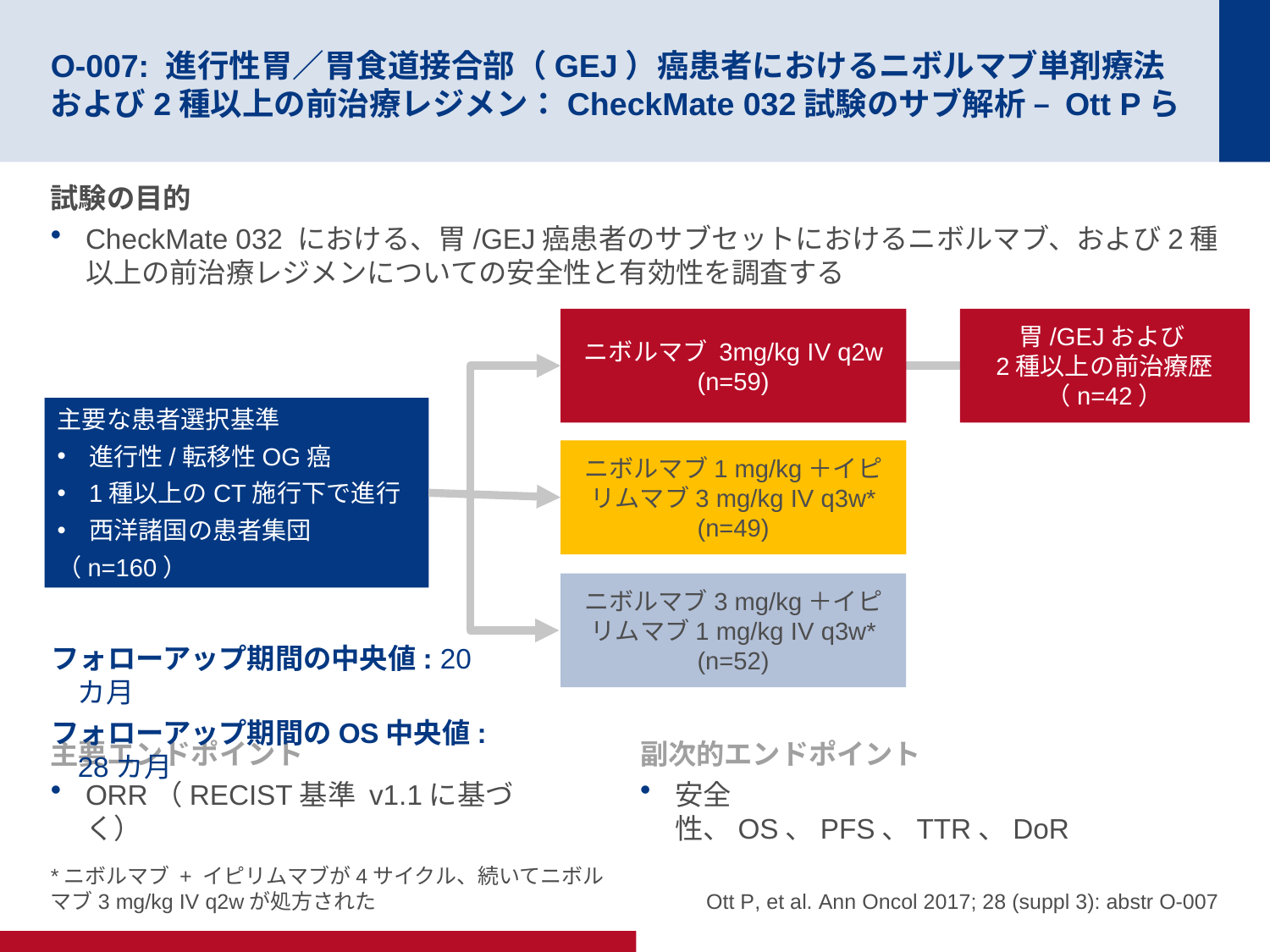

# O-007: 進行性胃／胃食道接合部（GEJ）癌患者におけるニボルマブ単剤療法および2種以上の前治療レジメン：CheckMate 032試験のサブ解析 – Ott Pら
試験の目的
CheckMate 032 における、胃/GEJ癌患者のサブセットにおけるニボルマブ、および2種以上の前治療レジメンについての安全性と有効性を調査する
ニボルマブ 3mg/kg IV q2w
(n=59)
胃/GEJおよび
2種以上の前治療歴
（n=42）
主要な患者選択基準
進行性/転移性OG癌
1種以上のCT施行下で進行
西洋諸国の患者集団
（n=160）
ニボルマブ1 mg/kg＋イピリムマブ3 mg/kg IV q3w*
(n=49)
ニボルマブ3 mg/kg＋イピリムマブ1 mg/kg IV q3w*
(n=52)
フォローアップ期間の中央値: 20カ月
フォローアップ期間のOS中央値: 28カ月
主要エンドポイント
ORR（RECIST基準 v1.1に基づく）

副次的エンドポイント
安全性、OS、PFS、TTR、DoR
*ニボルマブ + イピリムマブが4サイクル、続いてニボルマブ3 mg/kg IV q2wが処方された
Ott P, et al. Ann Oncol 2017; 28 (suppl 3): abstr O-007